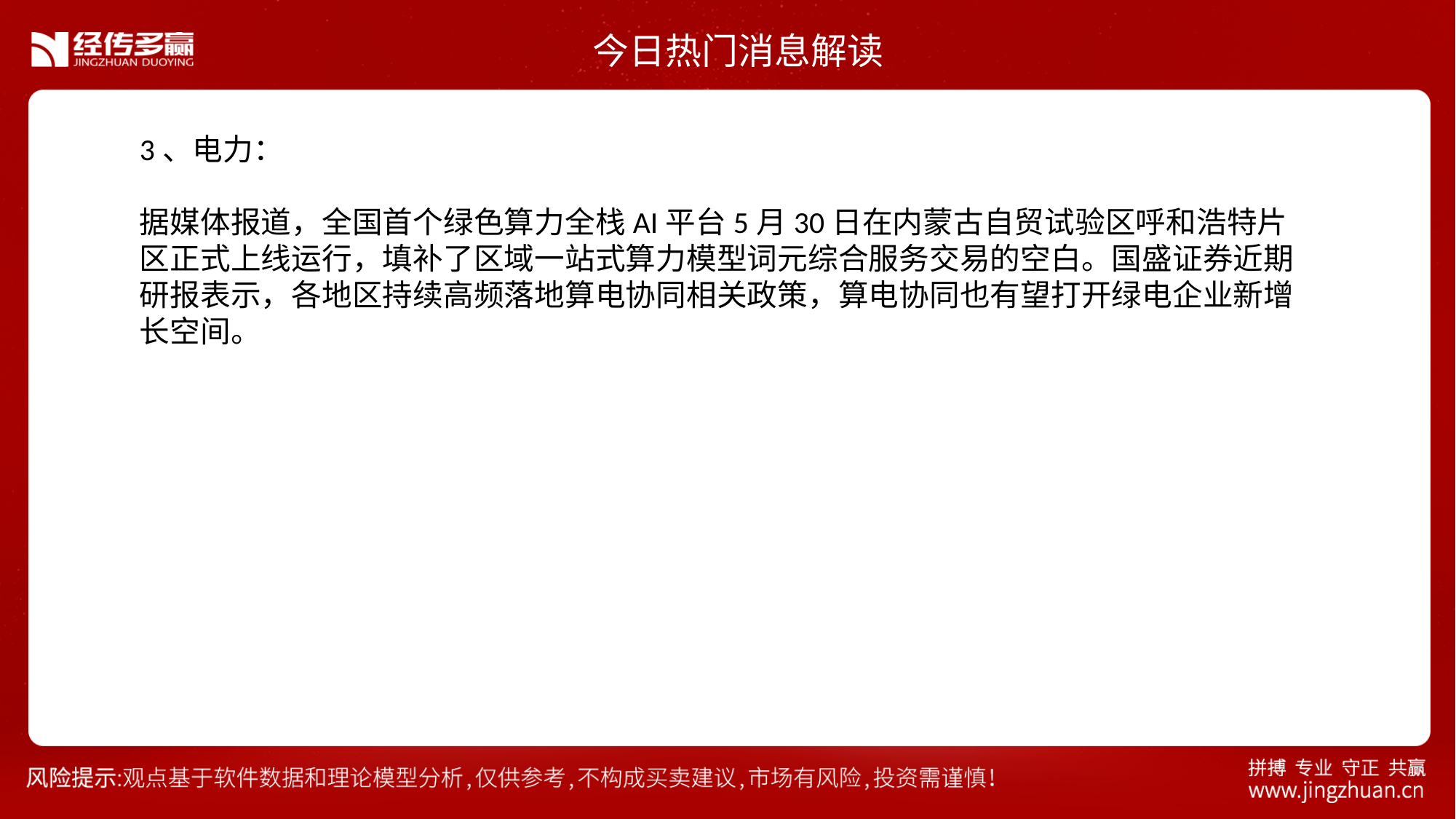

今日热门消息解读
3、电力：

据媒体报道，全国首个绿色算力全栈AI平台5月30日在内蒙古自贸试验区呼和浩特片区正式上线运行，填补了区域一站式算力模型词元综合服务交易的空白。国盛证券近期研报表示，各地区持续高频落地算电协同相关政策，算电协同也有望打开绿电企业新增长空间。